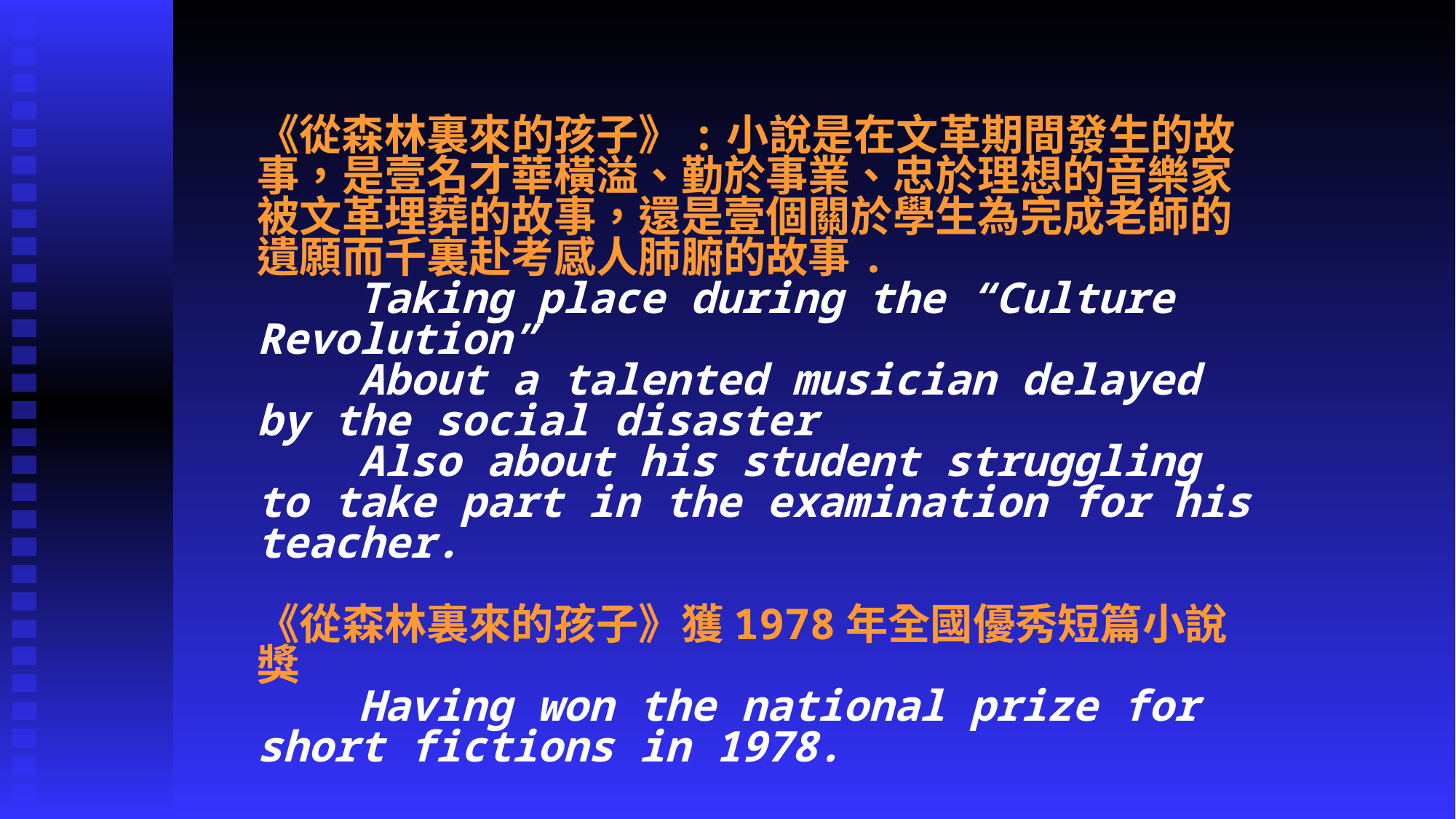

《從森林裏來的孩子》:小說是在文革期間發生的故事，是壹名才華橫溢、勤於事業、忠於理想的音樂家被文革埋葬的故事，還是壹個關於學生為完成老師的遺願而千裏赴考感人肺腑的故事.
    Taking place during the “Culture Revolution”
    About a talented musician delayed by the social disaster
    Also about his student struggling to take part in the examination for his teacher.

《從森林裏來的孩子》獲1978年全國優秀短篇小說獎
    Having won the national prize for short fictions in 1978.